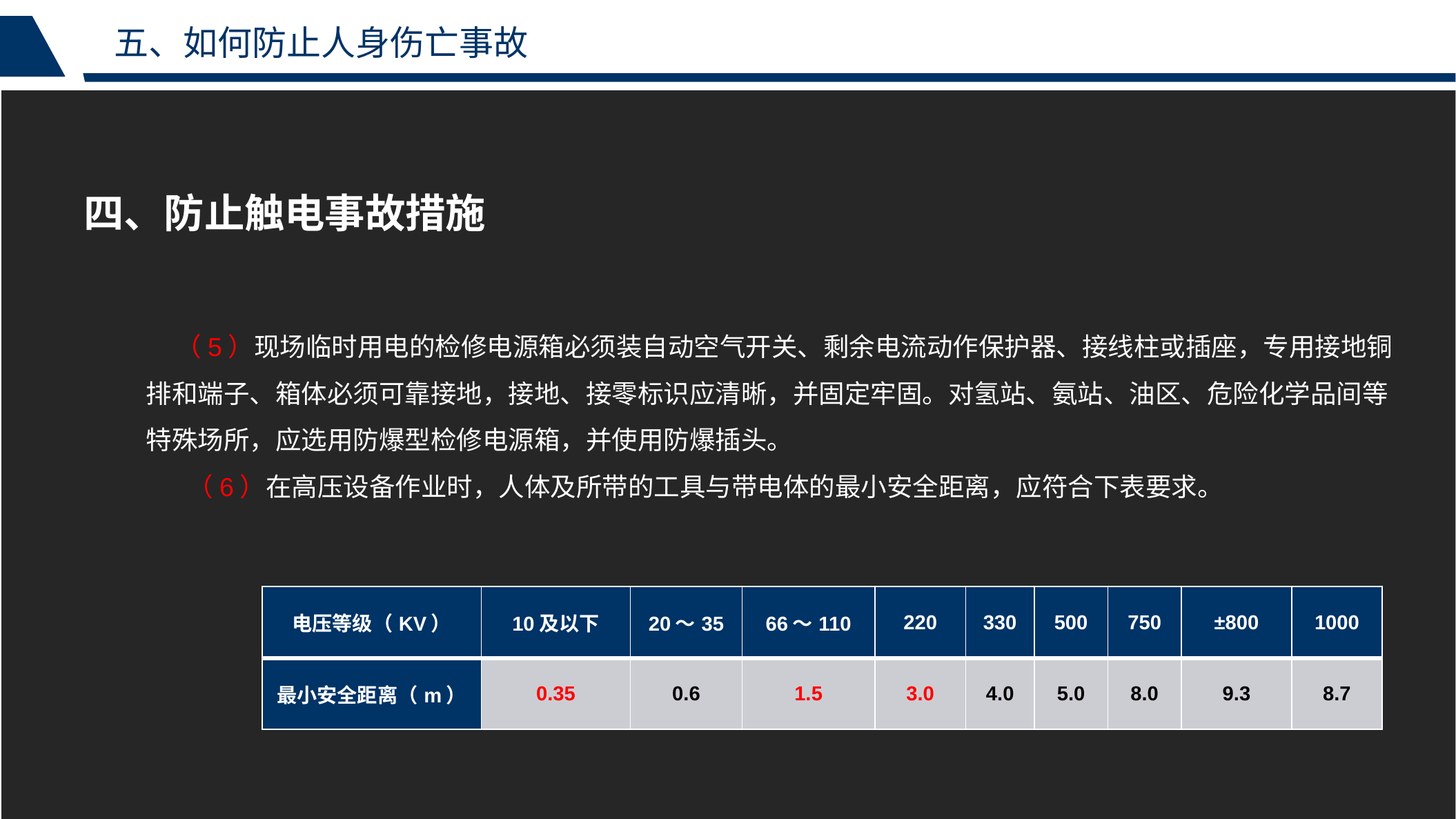

五、如何防止人身伤亡事故

四、防止触电事故措施
    （5）现场临时用电的检修电源箱必须装自动空气开关、剩余电流动作保护器、接线柱或插座，专用接地铜排和端子、箱体必须可靠接地，接地、接零标识应清晰，并固定牢固。对氢站、氨站、油区、危险化学品间等特殊场所，应选用防爆型检修电源箱，并使用防爆插头。
      （6）在高压设备作业时，人体及所带的工具与带电体的最小安全距离，应符合下表要求。

| 电压等级（KV） | 10及以下 | 20～35 | 66～110 | 220 | 330 | 500 | 750 | ±800 | 1000 |
| --- | --- | --- | --- | --- | --- | --- | --- | --- | --- |
| 最小安全距离（m） | 0.35 | 0.6 | 1.5 | 3.0 | 4.0 | 5.0 | 8.0 | 9.3 | 8.7 |